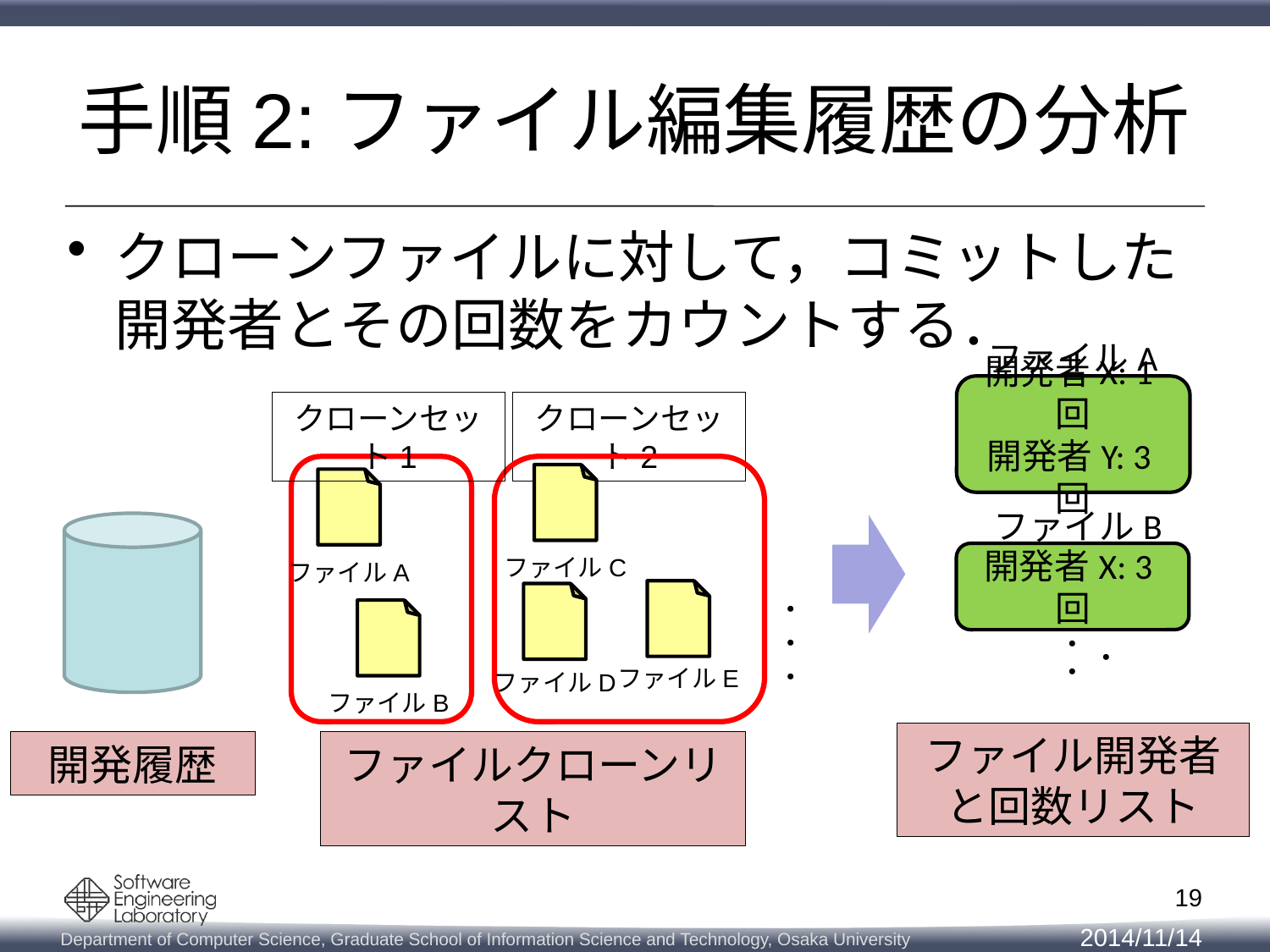

# 手順2:ファイル編集履歴の分析
クローンファイルに対して，コミットした開発者とその回数をカウントする．
ファイルA
開発者X: 1回
開発者Y: 3回
ファイルB
開発者X: 3回
・・・
ファイル開発者と回数リスト
クローンセット2

ファイルC

ファイルE

ファイルD
クローンセット1

ファイルA

ファイルB

開発履歴

・・・
ファイルクローンリスト
19
2014/11/14